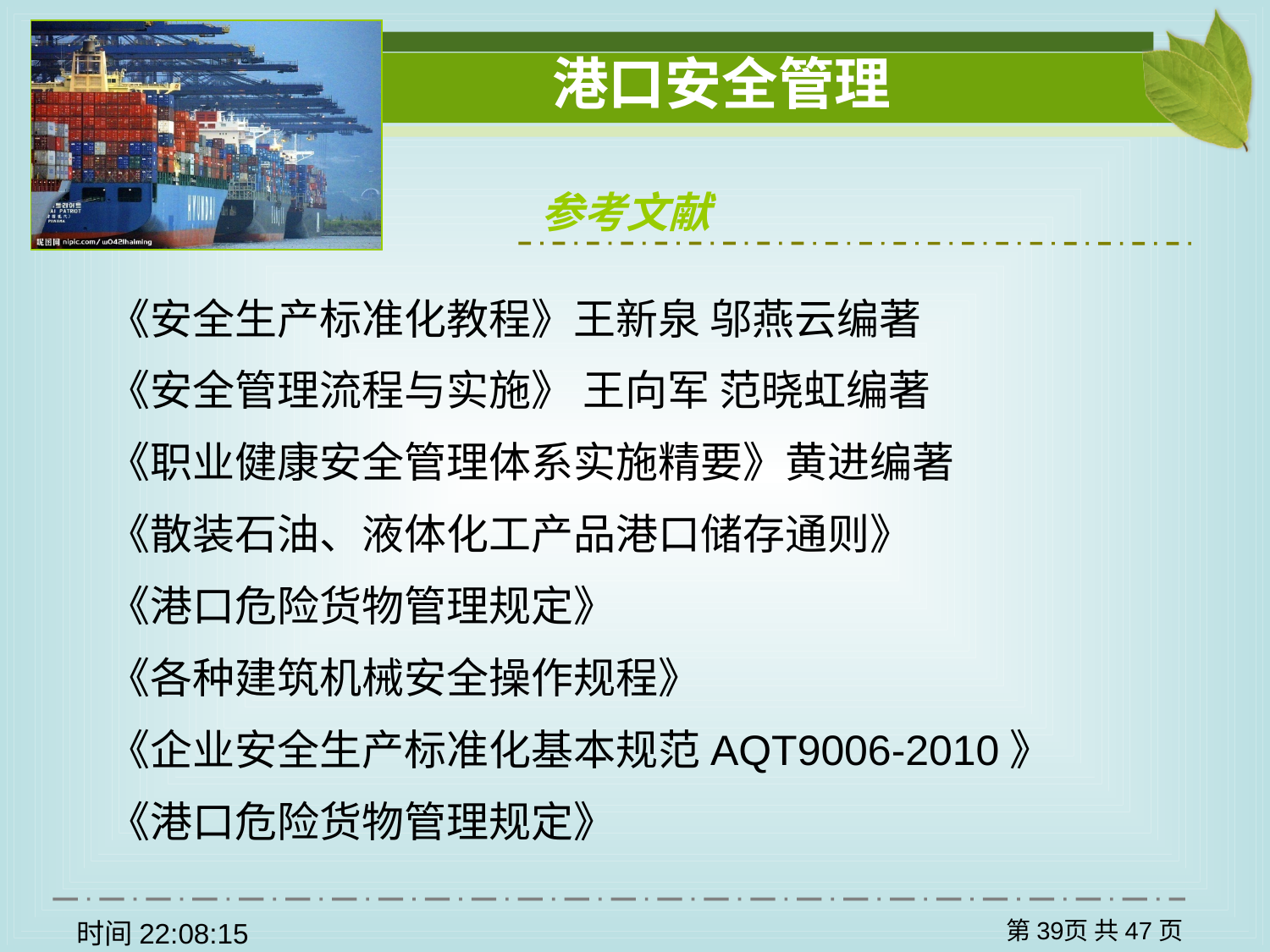

参考文献
《安全生产标准化教程》王新泉 邬燕云编著
《安全管理流程与实施》 王向军 范晓虹编著
《职业健康安全管理体系实施精要》黄进编著
《散装石油、液体化工产品港口储存通则》
《港口危险货物管理规定》
《各种建筑机械安全操作规程》
《企业安全生产标准化基本规范AQT9006-2010》
《港口危险货物管理规定》
第39页 共47页
时间22:08:15